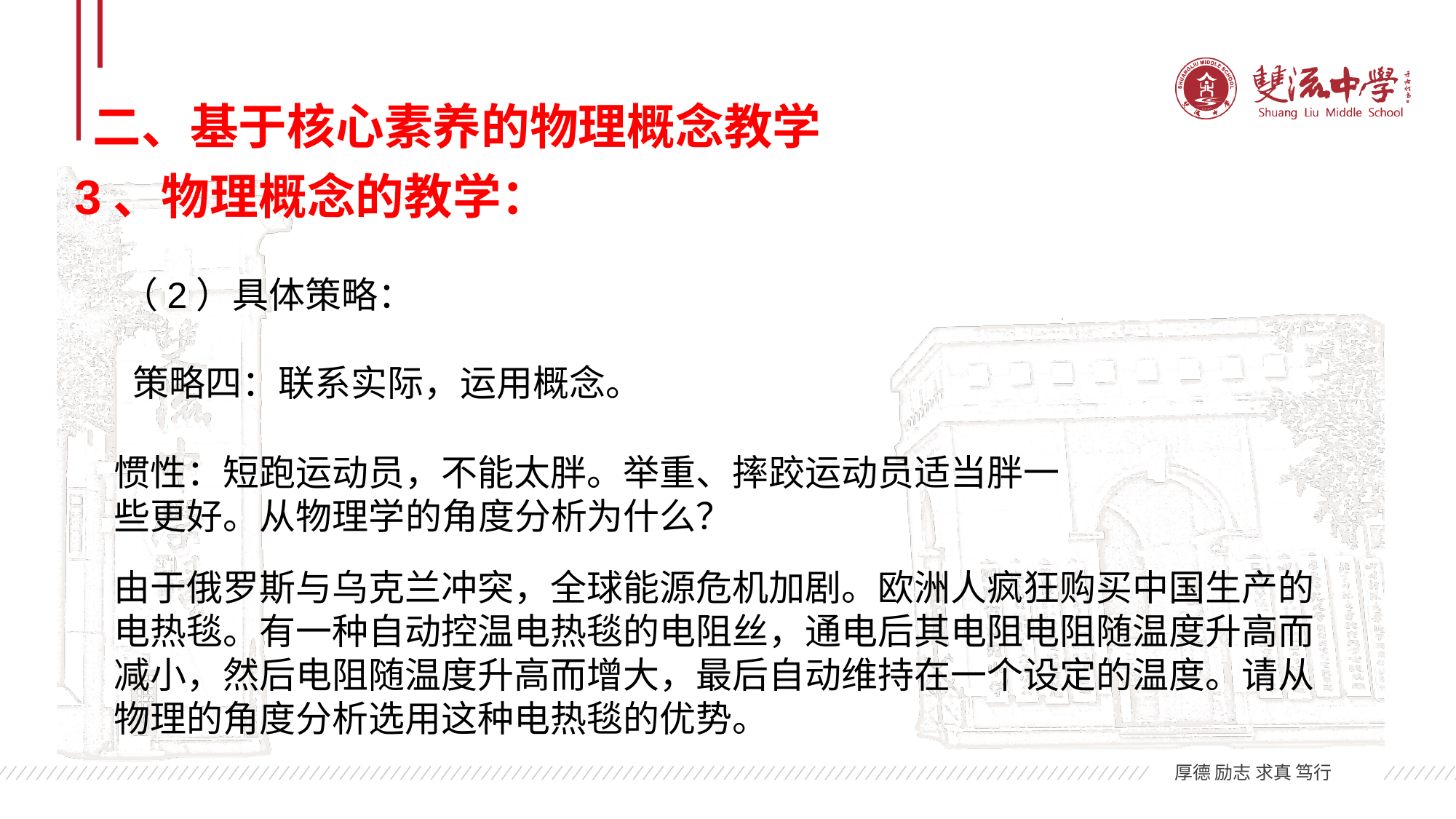

二、基于核心素养的物理概念教学
3、物理概念的教学：
（2）具体策略：
策略四：联系实际，运用概念。
惯性：短跑运动员，不能太胖。举重、摔跤运动员适当胖一些更好。从物理学的角度分析为什么？
由于俄罗斯与乌克兰冲突，全球能源危机加剧。欧洲人疯狂购买中国生产的电热毯。有一种自动控温电热毯的电阻丝，通电后其电阻电阻随温度升高而减小，然后电阻随温度升高而增大，最后自动维持在一个设定的温度。请从物理的角度分析选用这种电热毯的优势。